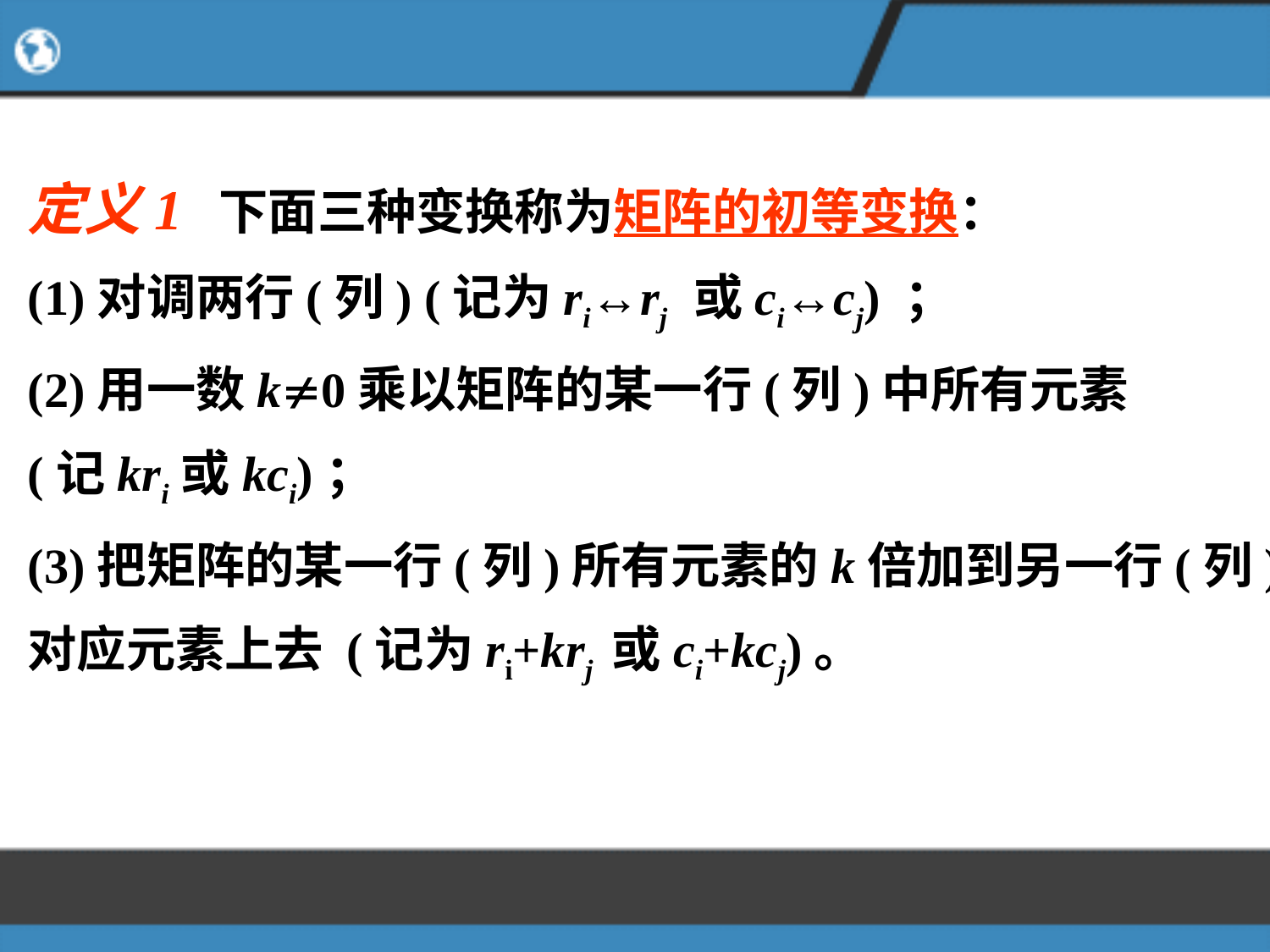

定义1  下面三种变换称为矩阵的初等变换：
(1)对调两行(列) (记为ri↔rj  或ci↔cj) ；
(2)用一数k≠0乘以矩阵的某一行(列)中所有元素
(记kri或kci)；
(3)把矩阵的某一行(列)所有元素的k倍加到另一行(列)
对应元素上去 (记为ri+krj 或ci+kcj)。